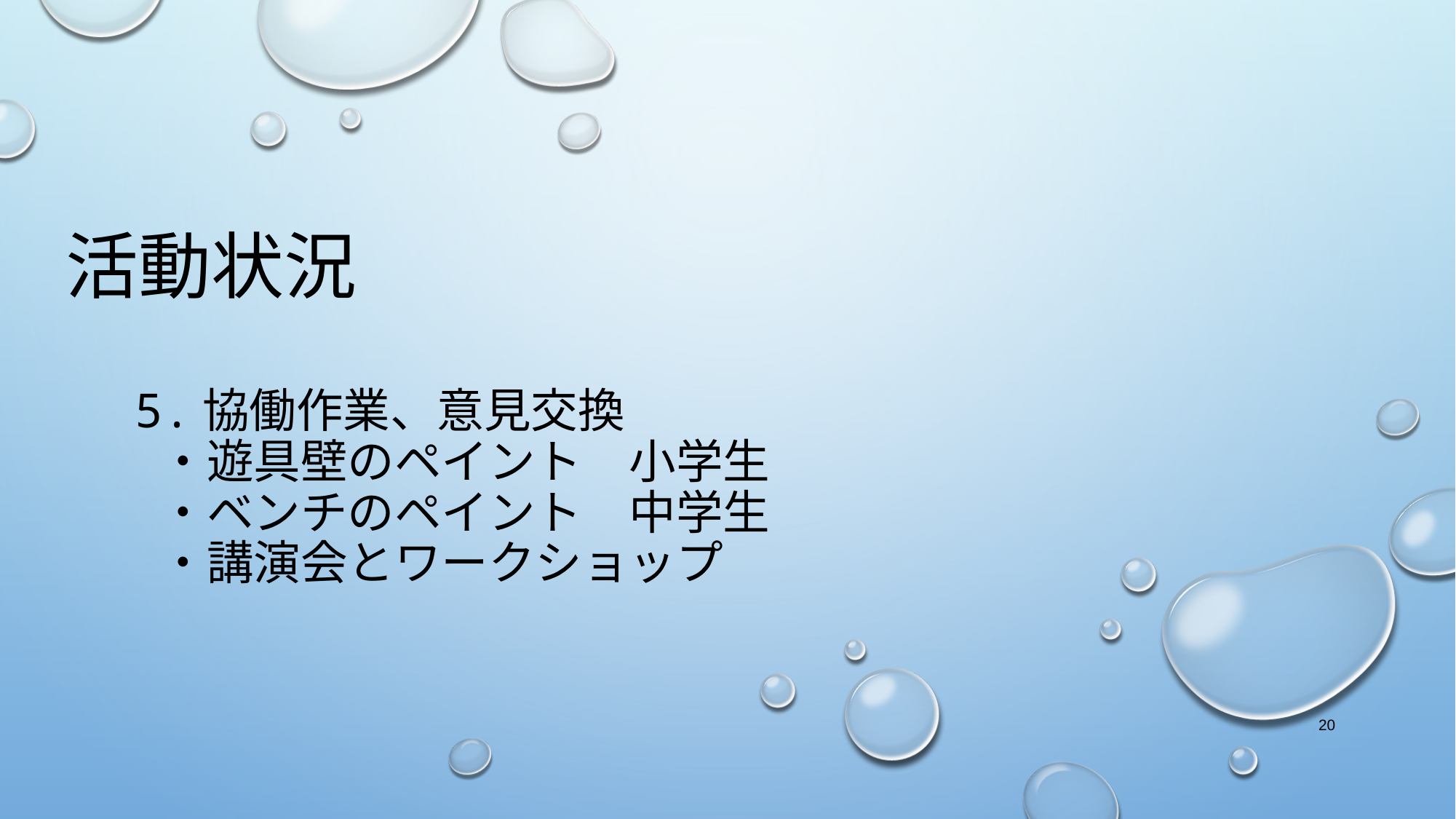

# 活動状況 　 5.協働作業、意見交換 　　・遊具壁のペイント　小学生 　　・ベンチのペイント　中学生 　　・講演会とワークショップ
20